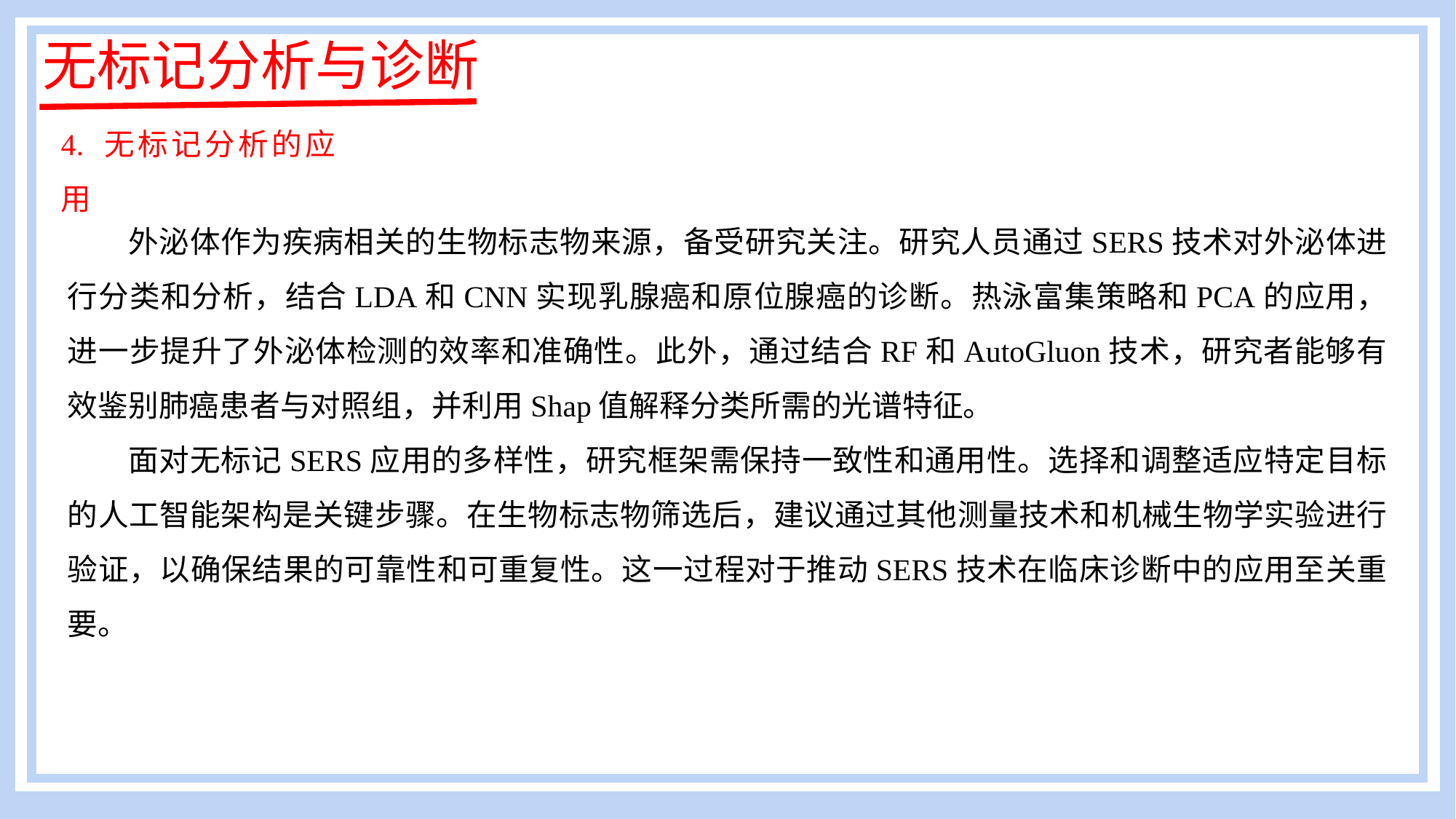

无标记分析与诊断
c
4. 无标记分析的应用

外泌体作为疾病相关的生物标志物来源，备受研究关注。研究人员通过SERS技术对外泌体进行分类和分析，结合LDA和CNN实现乳腺癌和原位腺癌的诊断。热泳富集策略和PCA的应用，进一步提升了外泌体检测的效率和准确性。此外，通过结合RF和AutoGluon技术，研究者能够有效鉴别肺癌患者与对照组，并利用Shap值解释分类所需的光谱特征。
面对无标记SERS应用的多样性，研究框架需保持一致性和通用性。选择和调整适应特定目标的人工智能架构是关键步骤。在生物标志物筛选后，建议通过其他测量技术和机械生物学实验进行验证，以确保结果的可靠性和可重复性。这一过程对于推动SERS技术在临床诊断中的应用至关重要。